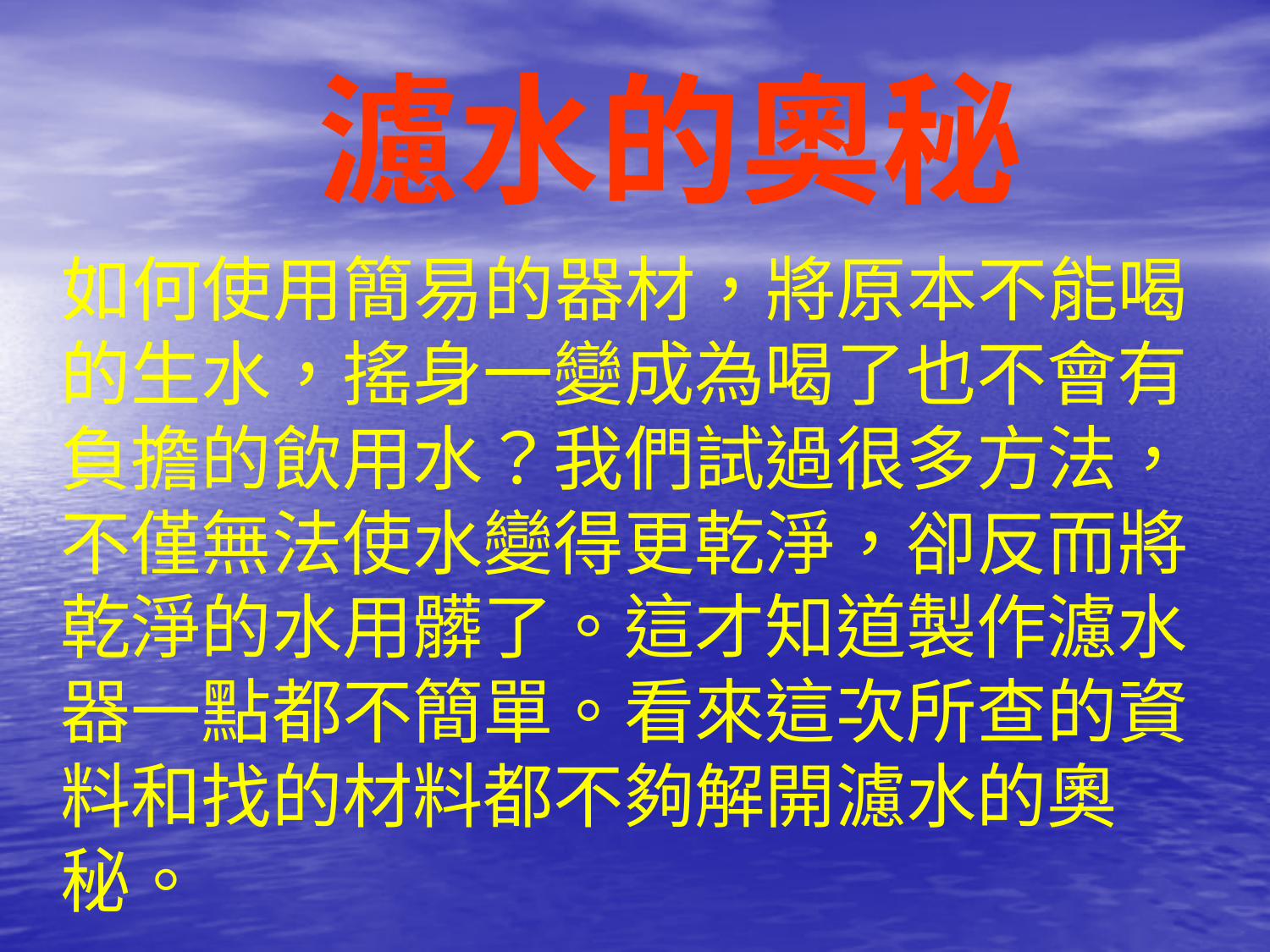

# 濾水的奧秘
  如何使用簡易的器材，將原本不能喝的生水，搖身一變成為喝了也不會有負擔的飲用水？我們試過很多方法，不僅無法使水變得更乾淨，卻反而將乾淨的水用髒了。這才知道製作濾水器一點都不簡單。看來這次所查的資料和找的材料都不夠解開濾水的奧秘。